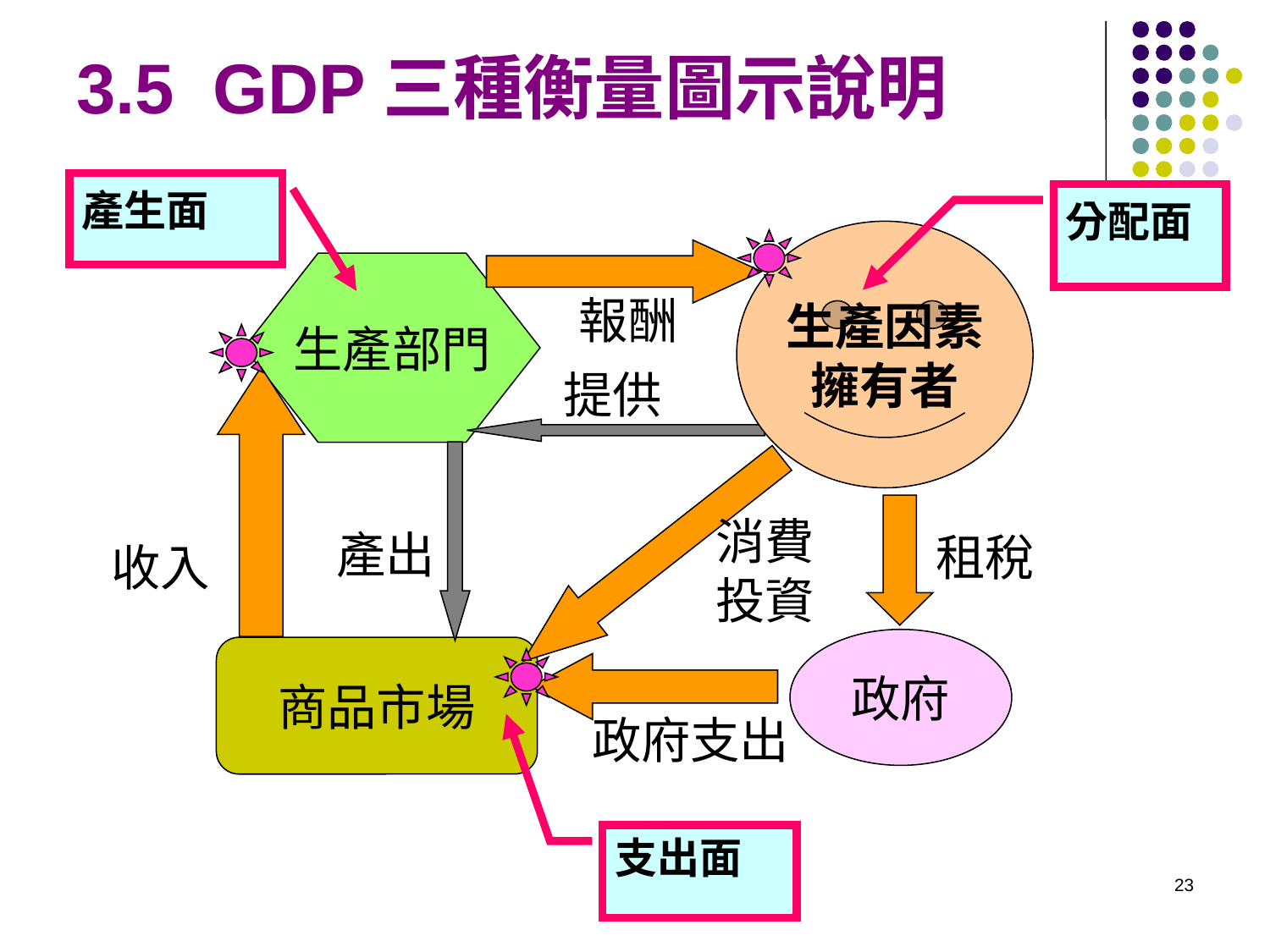

# 3.5  GDP三種衡量圖示說明
產生面
分配面
生產因素
擁有者

生產部門
報酬

提供

消費
投資
產出
租稅

收入
政府
商品市場

政府支出
支出面
23